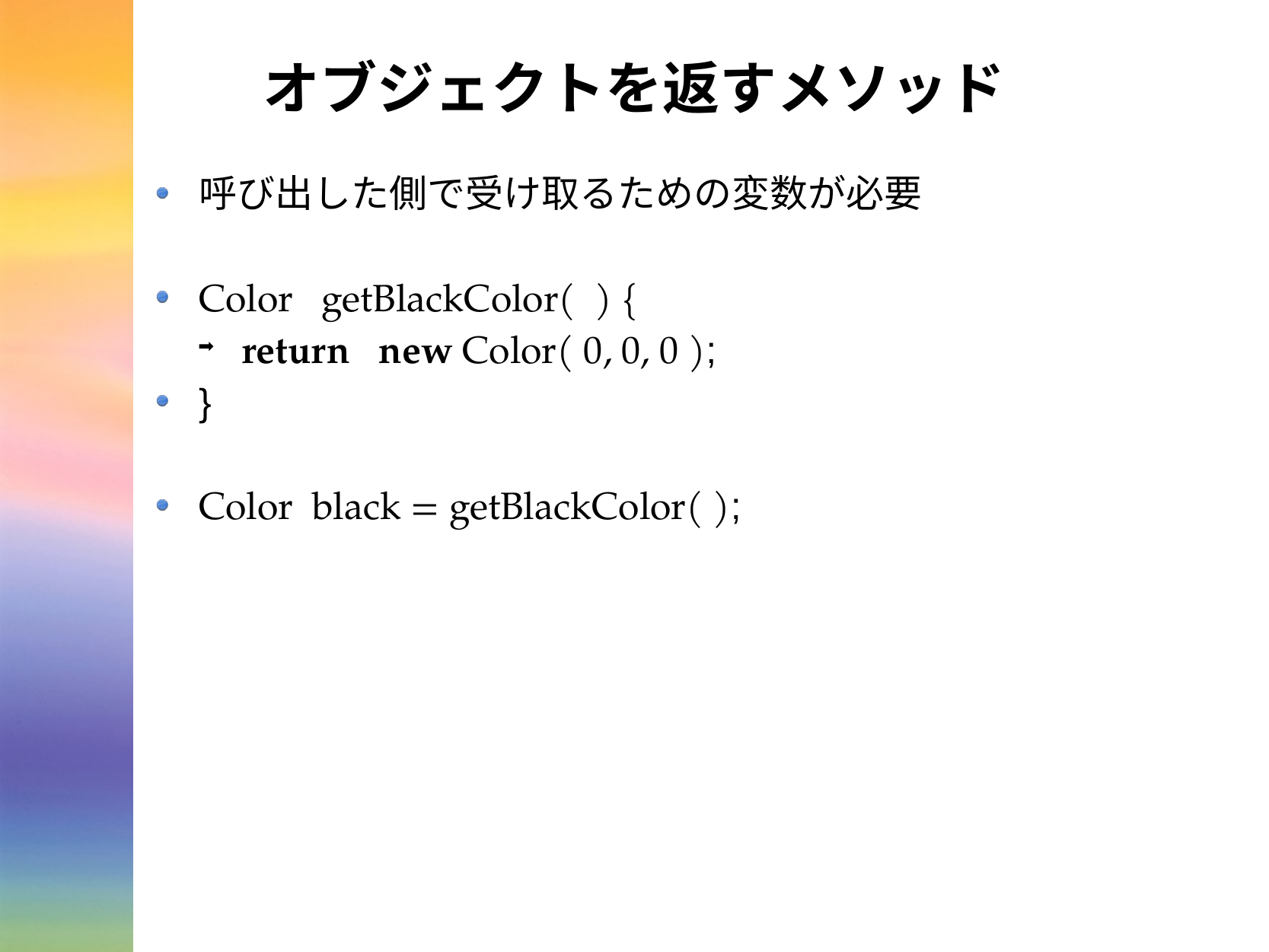

# オブジェクトを返すメソッド
呼び出した側で受け取るための変数が必要

Color   getBlackColor(  ) {
return   new Color( 0, 0, 0 );
}

Color  black = getBlackColor( );